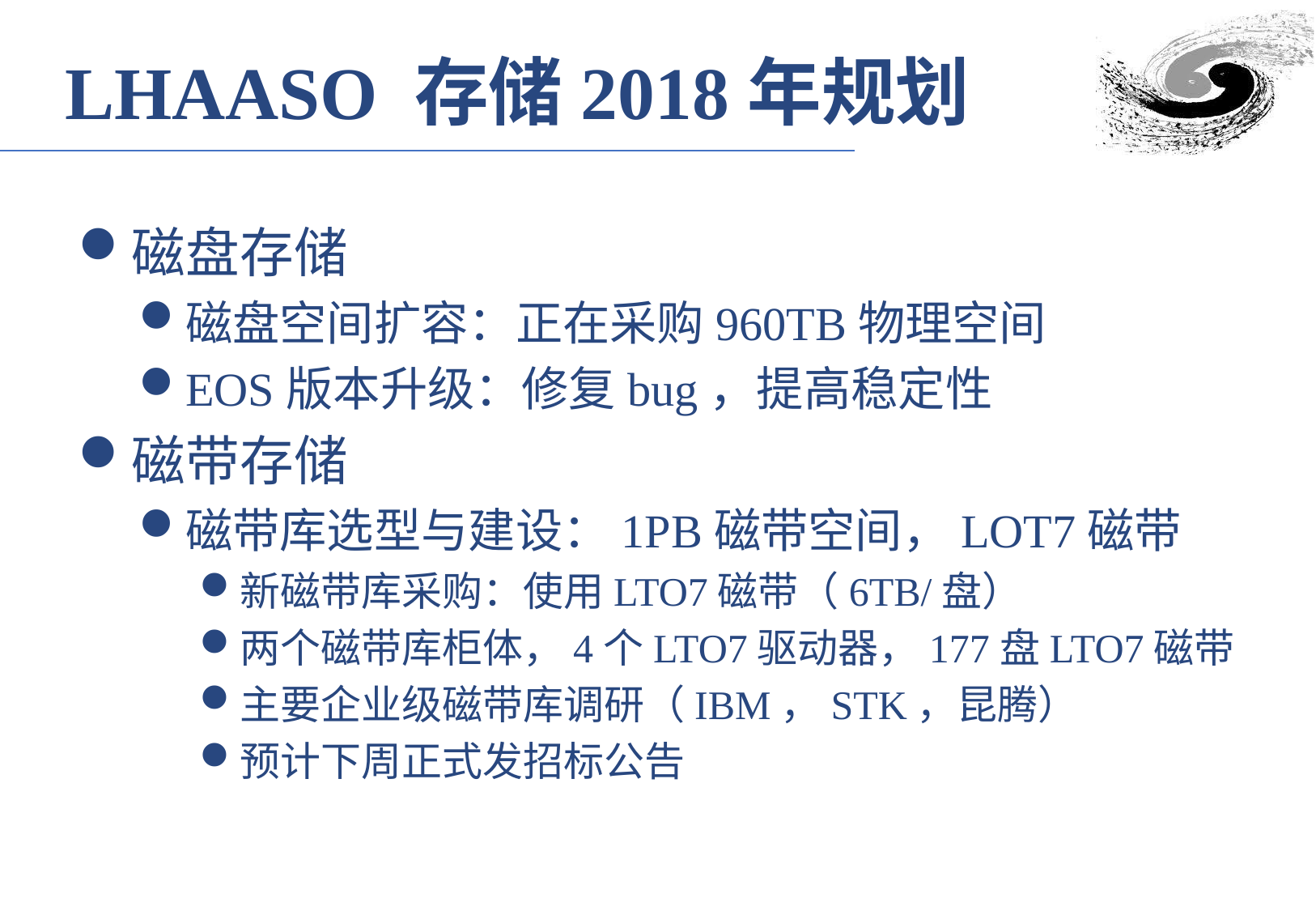

LHAASO 存储2018年规划
磁盘存储
磁盘空间扩容：正在采购960TB物理空间
EOS版本升级：修复bug，提高稳定性
磁带存储
磁带库选型与建设：1PB磁带空间，LOT7磁带
新磁带库采购：使用LTO7磁带（6TB/盘）
两个磁带库柜体，4个LTO7驱动器，177盘LTO7磁带
主要企业级磁带库调研（IBM，STK，昆腾）
预计下周正式发招标公告